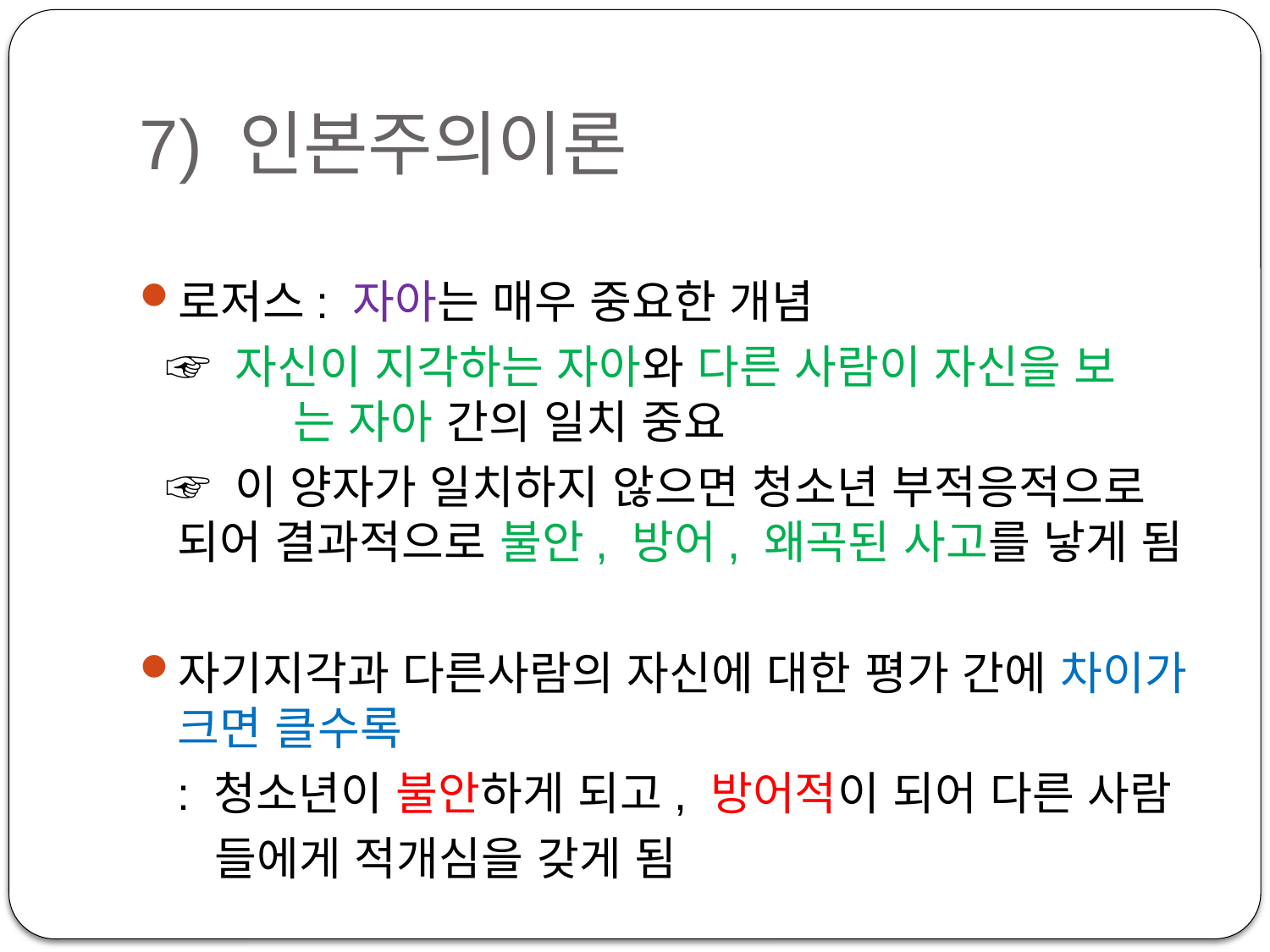

# 7) 인본주의이론

로저스: 자아는 매우 중요한 개념
  ☞ 자신이 지각하는 자아와 다른 사람이 자신을 보               는 자아 간의 일치 중요
  ☞ 이 양자가 일치하지 않으면 청소년 부적응적으로 되어 결과적으로 불안, 방어, 왜곡된 사고를 낳게 됨

자기지각과 다른사람의 자신에 대한 평가 간에 차이가 크면 클수록
   : 청소년이 불안하게 되고, 방어적이 되어 다른 사람
     들에게 적개심을 갖게 됨